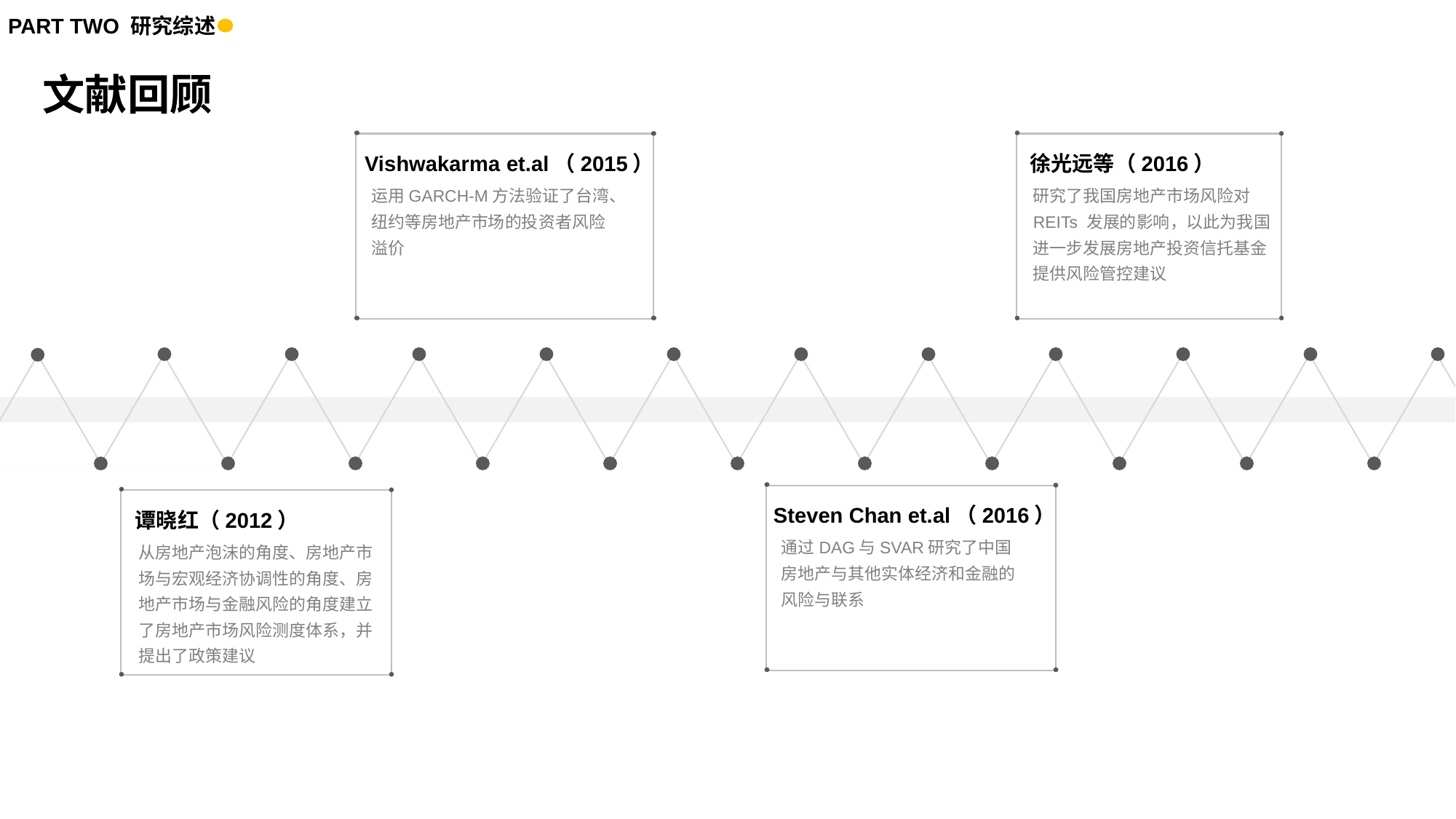

PART TWO 研究综述

文献回顾

Vishwakarma et.al（2015）
徐光远等（2016）
运用GARCH-M方法验证了台湾、纽约等房地产市场的投资者风险溢价
研究了我国房地产市场风险对REITs 发展的影响，以此为我国进一步发展房地产投资信托基金提供风险管控建议

Steven Chan et.al（2016）
谭晓红（2012）
通过DAG与SVAR研究了中国房地产与其他实体经济和金融的风险与联系
从房地产泡沫的角度、房地产市场与宏观经济协调性的角度、房地产市场与金融风险的角度建立了房地产市场风险测度体系，并提出了政策建议